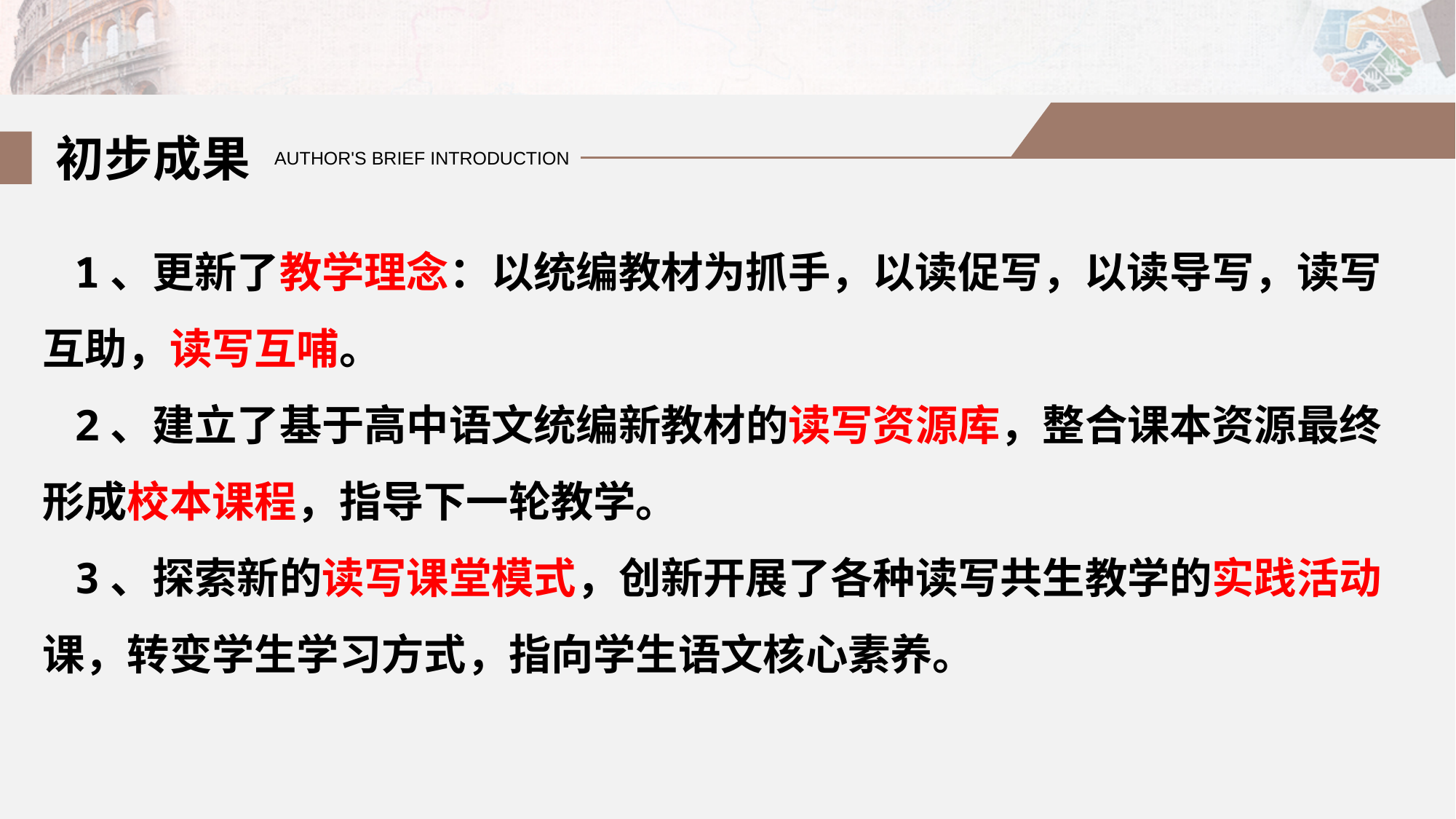

初步成果

AUTHOR'S BRIEF INTRODUCTION
1、更新了教学理念：以统编教材为抓手，以读促写，以读导写，读写互助，读写互哺。
2、建立了基于高中语文统编新教材的读写资源库，整合课本资源最终形成校本课程，指导下一轮教学。
3、探索新的读写课堂模式，创新开展了各种读写共生教学的实践活动课，转变学生学习方式，指向学生语文核心素养。